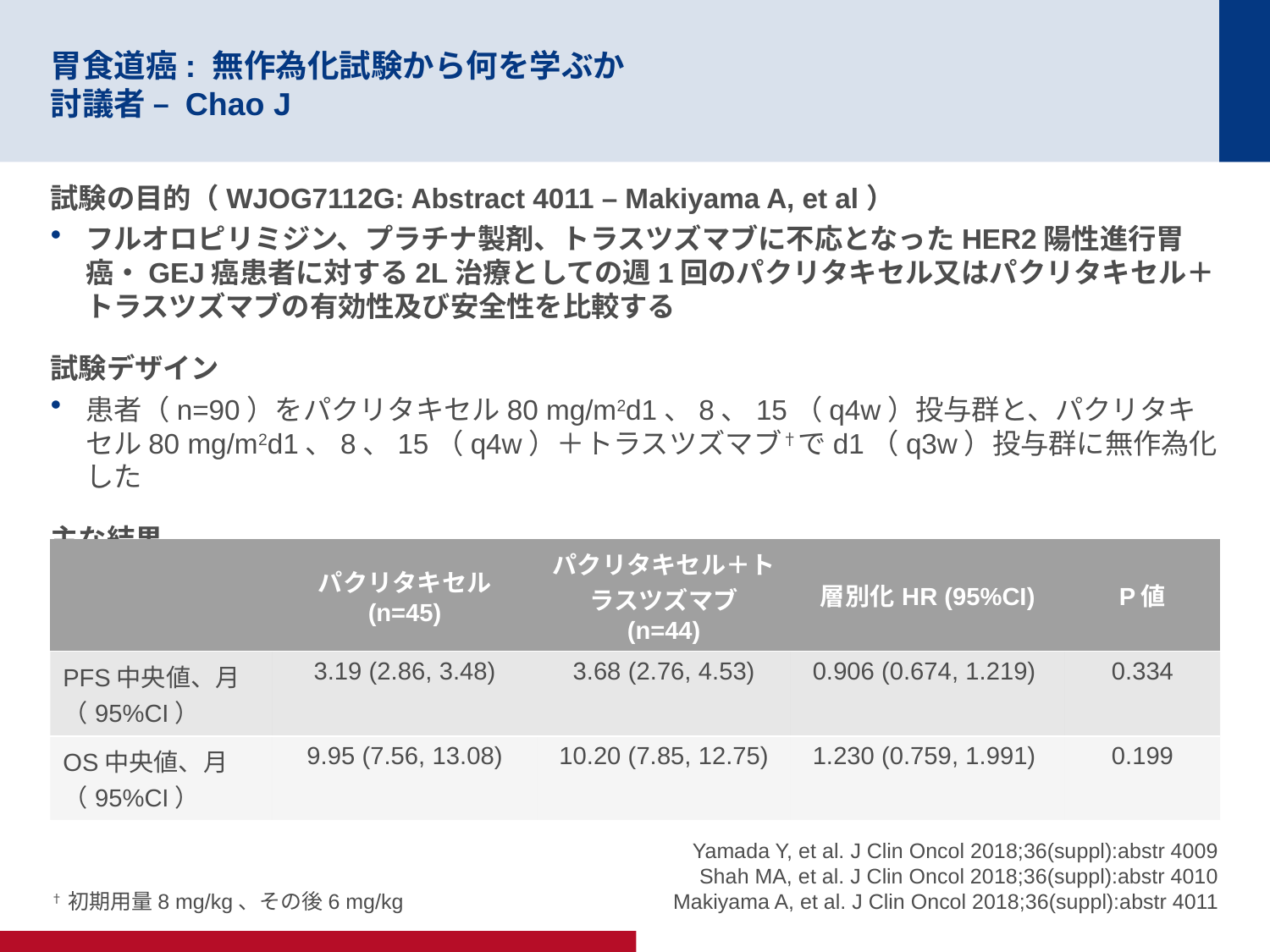

# 胃食道癌: 無作為化試験から何を学ぶか 討議者 – Chao J
試験の目的（WJOG7112G: Abstract 4011 – Makiyama A, et al）
フルオロピリミジン、プラチナ製剤、トラスツズマブに不応となったHER2陽性進行胃癌・GEJ癌患者に対する2L治療としての週1回のパクリタキセル又はパクリタキセル＋トラスツズマブの有効性及び安全性を比較する
試験デザイン
患者（n=90）をパクリタキセル80 mg/m2d1、8、15（q4w）投与群と、パクリタキセル80 mg/m2d1、8、15（q4w）＋トラスツズマブ†でd1（q3w）投与群に無作為化した
主な結果
|  | パクリタキセル (n=45) | パクリタキセル＋トラスツズマブ (n=44) | 層別化HR (95%CI) | P値 |
| --- | --- | --- | --- | --- |
| PFS中央値、月（95%CI） | 3.19 (2.86, 3.48) | 3.68 (2.76, 4.53) | 0.906 (0.674, 1.219) | 0.334 |
| OS中央値、月（95%CI） | 9.95 (7.56, 13.08) | 10.20 (7.85, 12.75) | 1.230 (0.759, 1.991) | 0.199 |
†初期用量8 mg/kg、その後6 mg/kg
Yamada Y, et al. J Clin Oncol 2018;36(suppl):abstr 4009
Shah MA, et al. J Clin Oncol 2018;36(suppl):abstr 4010 Makiyama A, et al. J Clin Oncol 2018;36(suppl):abstr 4011